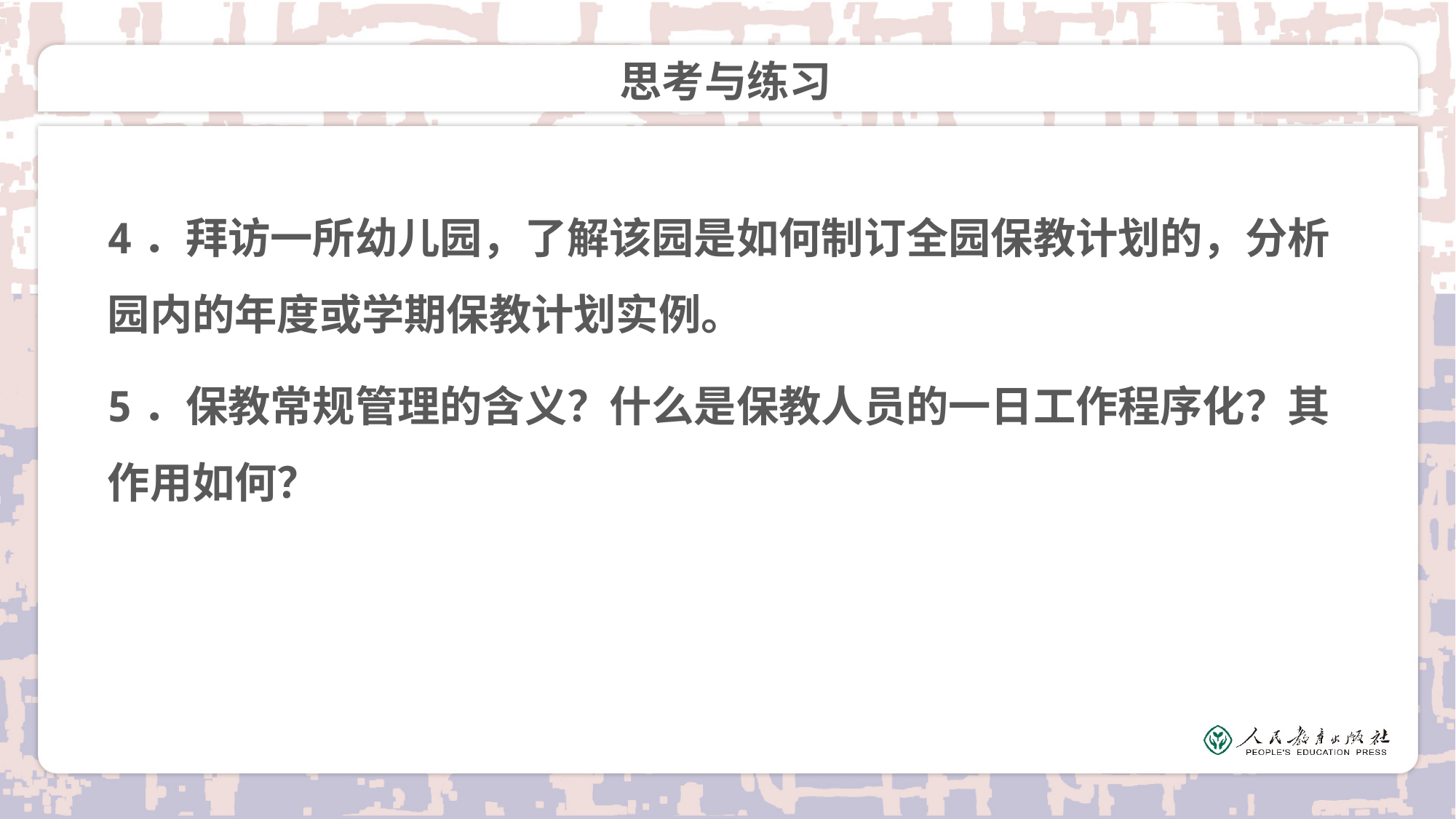

# 思考与练习
4．拜访一所幼儿园，了解该园是如何制订全园保教计划的，分析园内的年度或学期保教计划实例。
5．保教常规管理的含义？什么是保教人员的一日工作程序化？其作用如何？